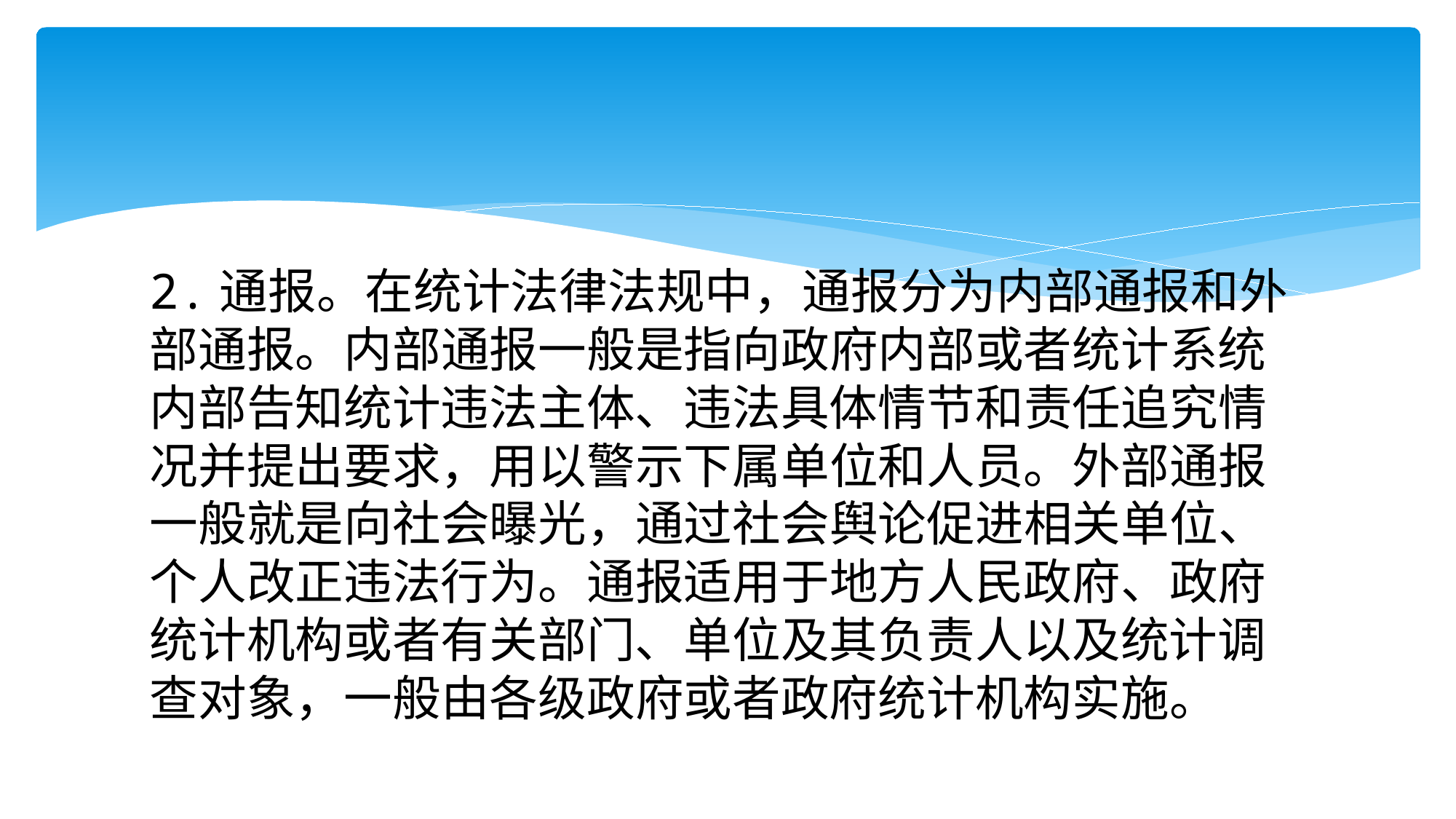

2.通报。在统计法律法规中，通报分为内部通报和外部通报。内部通报一般是指向政府内部或者统计系统内部告知统计违法主体、违法具体情节和责任追究情况并提出要求，用以警示下属单位和人员。外部通报一般就是向社会曝光，通过社会舆论促进相关单位、个人改正违法行为。通报适用于地方人民政府、政府统计机构或者有关部门、单位及其负责人以及统计调查对象，一般由各级政府或者政府统计机构实施。